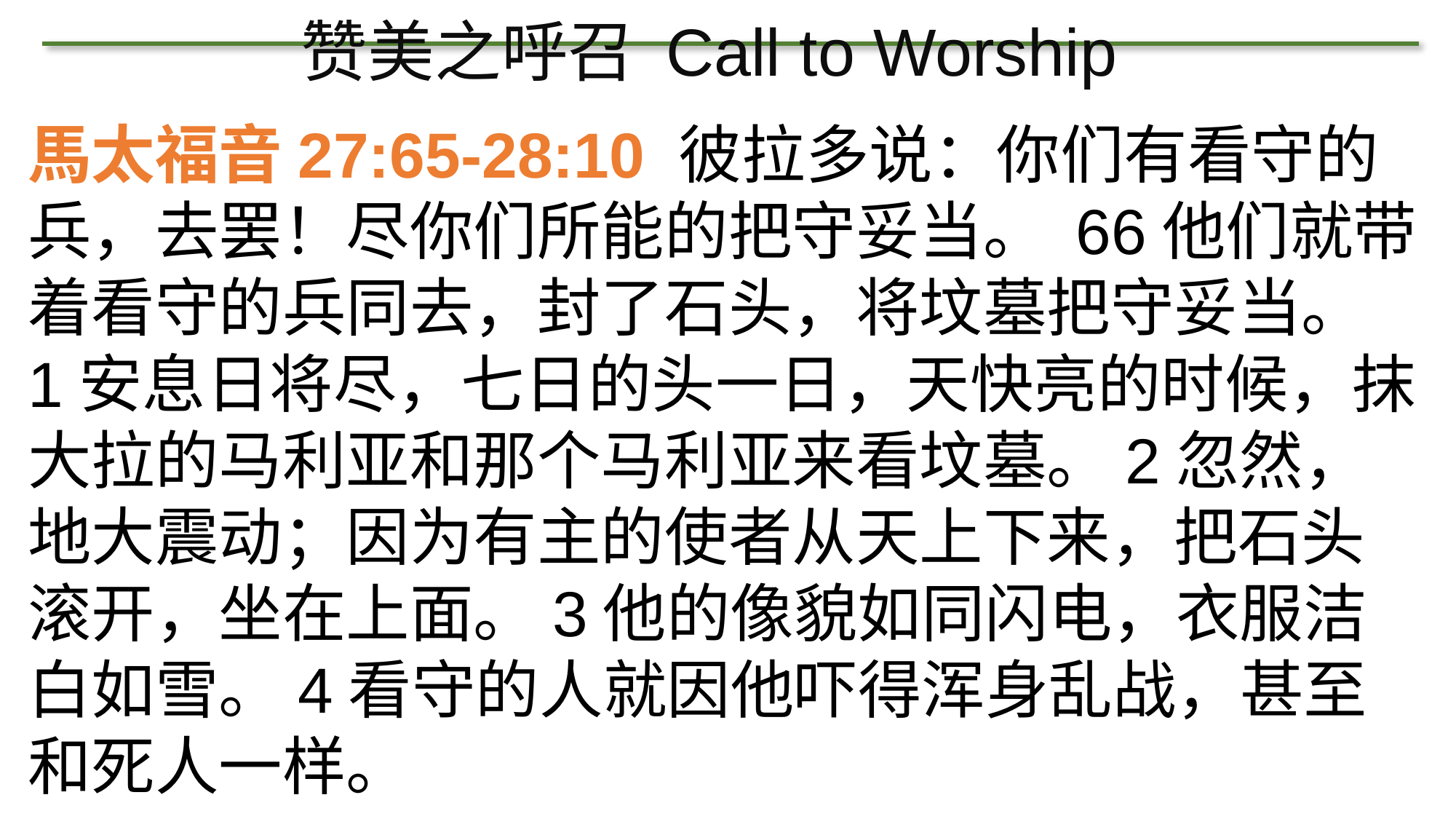

# 赞美之呼召 Call to Worship
馬太福音27:65-28:10 彼拉多说：你们有看守的兵，去罢！尽你们所能的把守妥当。 66他们就带着看守的兵同去，封了石头，将坟墓把守妥当。
1安息日将尽，七日的头一日，天快亮的时候，抹大拉的马利亚和那个马利亚来看坟墓。2忽然，地大震动；因为有主的使者从天上下来，把石头滚开，坐在上面。3他的像貌如同闪电，衣服洁白如雪。4看守的人就因他吓得浑身乱战，甚至和死人一样。